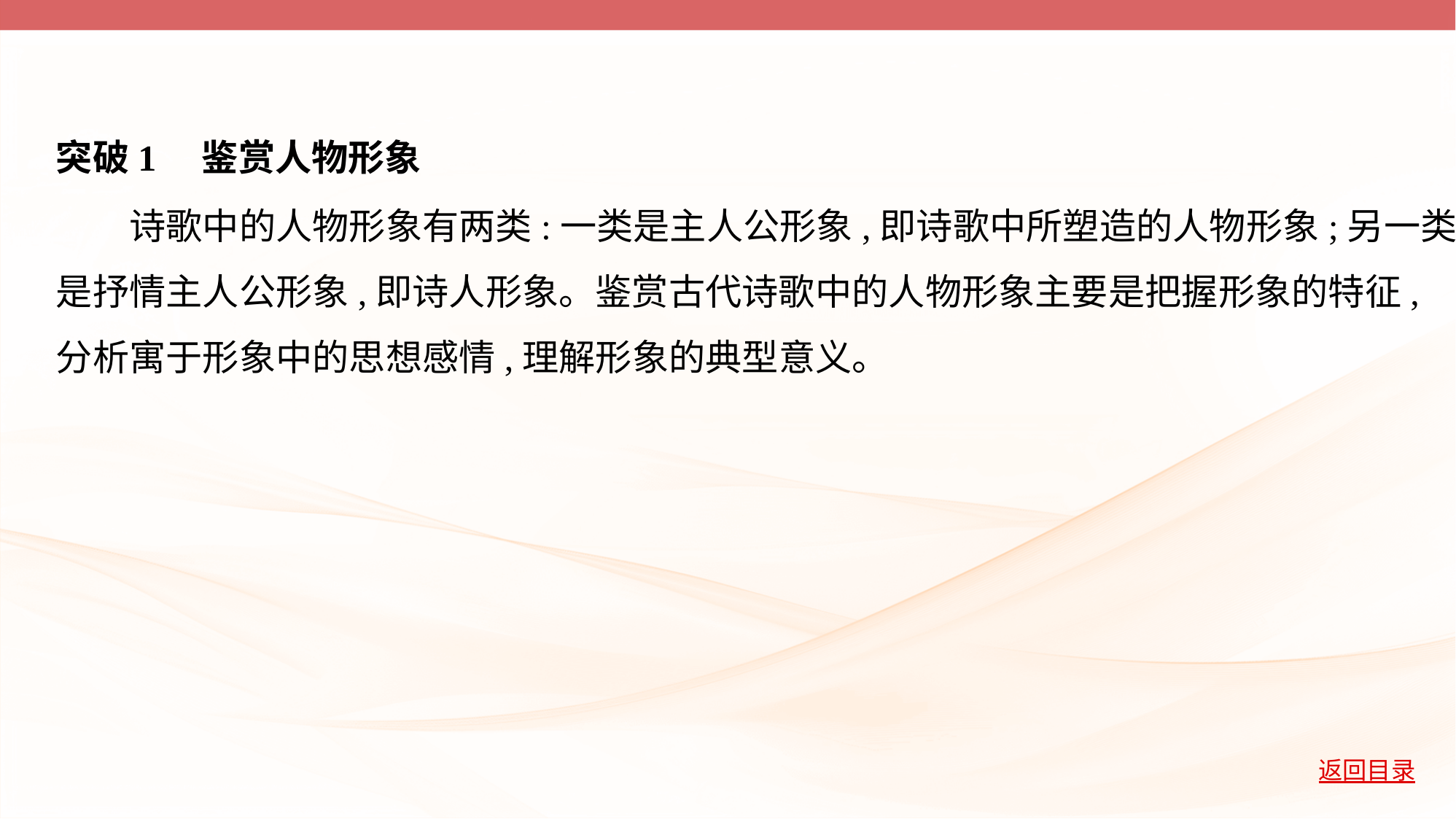

突破1　鉴赏人物形象
　　诗歌中的人物形象有两类:一类是主人公形象,即诗歌中所塑造的人物形象;另一类
是抒情主人公形象,即诗人形象。鉴赏古代诗歌中的人物形象主要是把握形象的特征,
分析寓于形象中的思想感情,理解形象的典型意义。